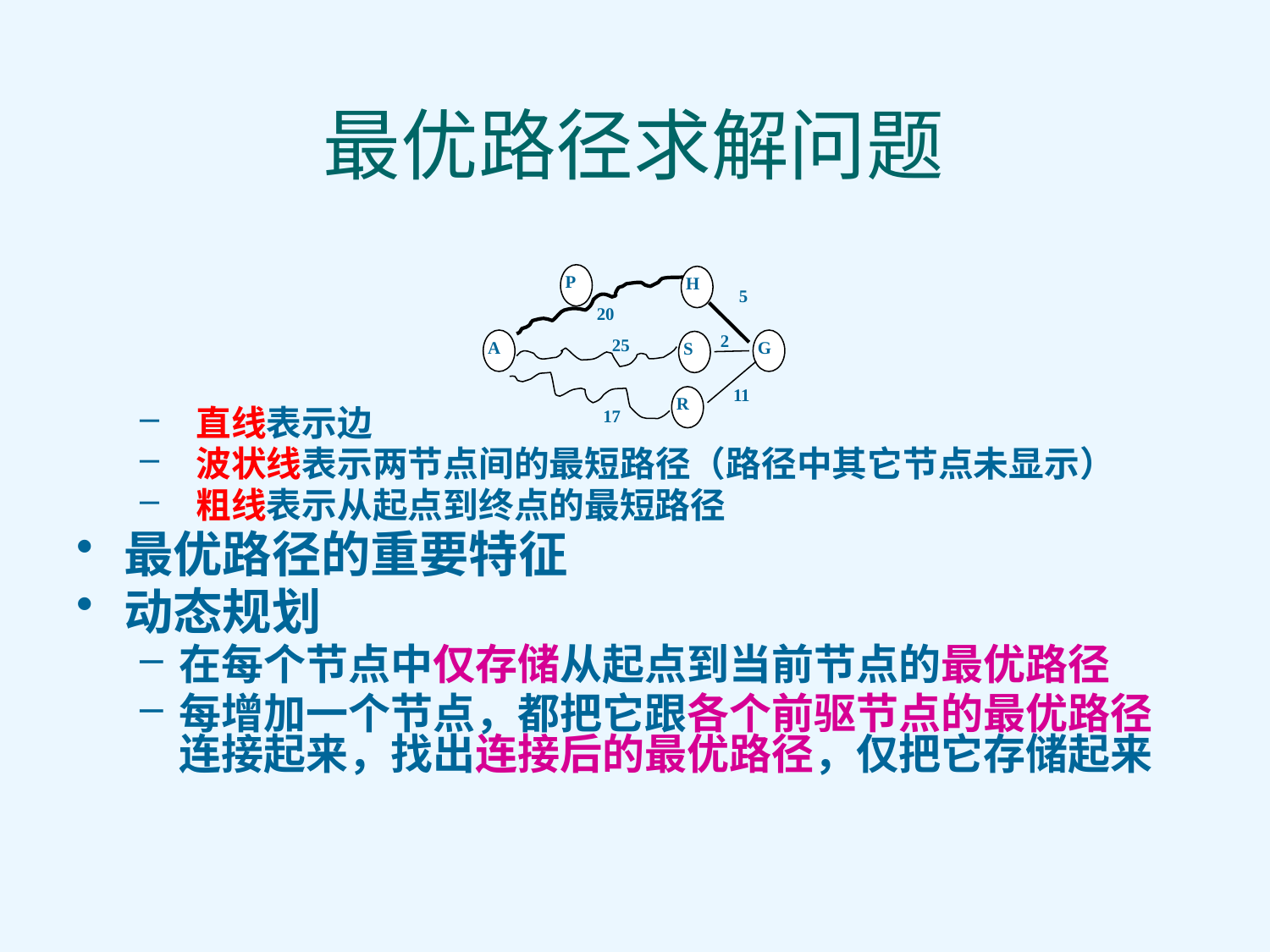

# 最优路径求解问题

 直线表示边
 波状线表示两节点间的最短路径（路径中其它节点未显示）
 粗线表示从起点到终点的最短路径
最优路径的重要特征
动态规划
在每个节点中仅存储从起点到当前节点的最优路径
每增加一个节点，都把它跟各个前驱节点的最优路径连接起来，找出连接后的最优路径，仅把它存储起来

P
H

5

20
2
A
G
S
25

11
R
17